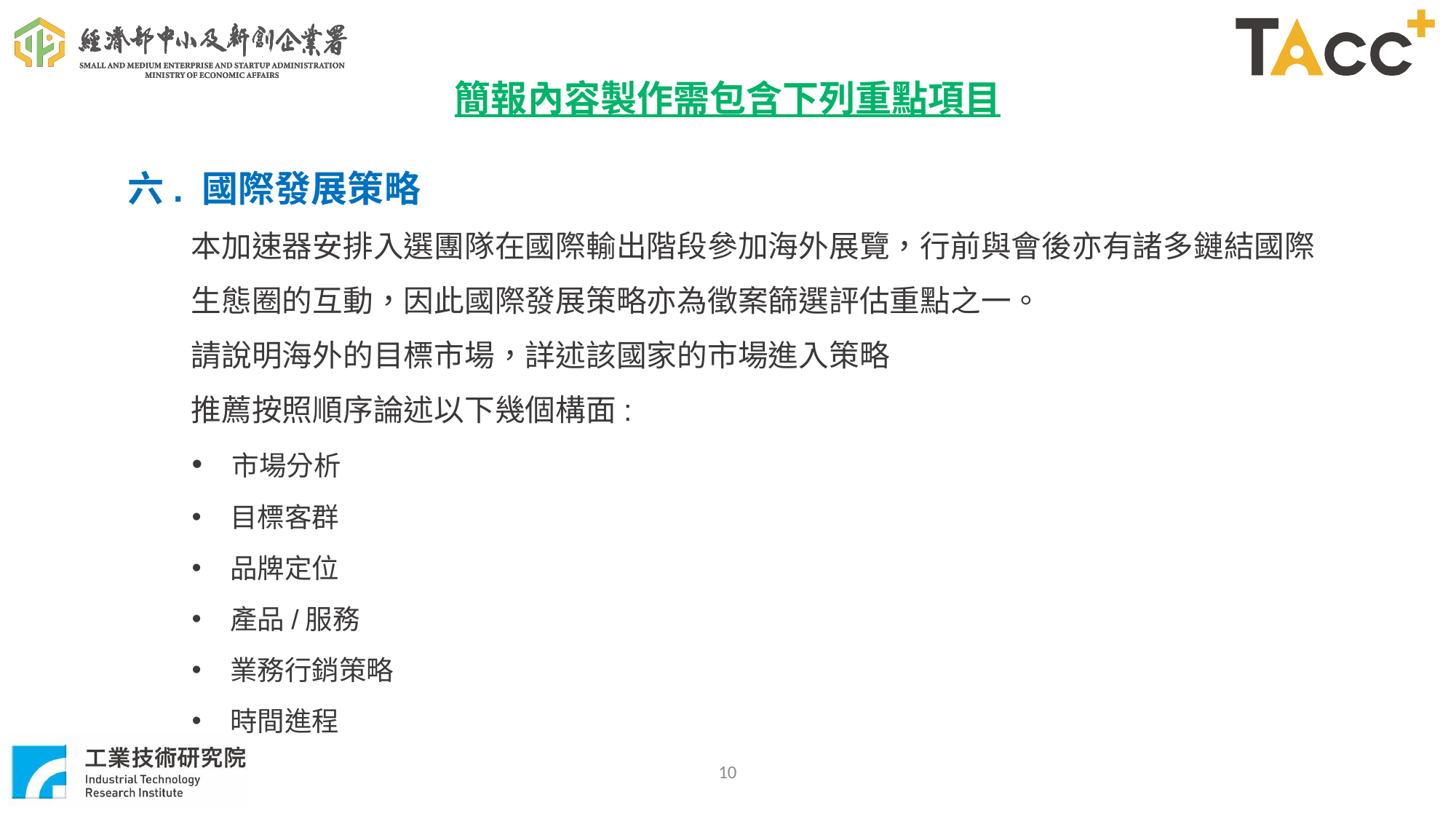

簡報內容製作需包含下列重點項目
六. 國際發展策略
  本加速器安排入選團隊在國際輸出階段參加海外展覽，行前與會後亦有諸多鏈結國際
  生態圈的互動，因此國際發展策略亦為徵案篩選評估重點之一。
  請說明海外的目標市場，詳述該國家的市場進入策略
  推薦按照順序論述以下幾個構面:
  市場分析
  目標客群
  品牌定位
  產品/服務
  業務行銷策略
  時間進程

10